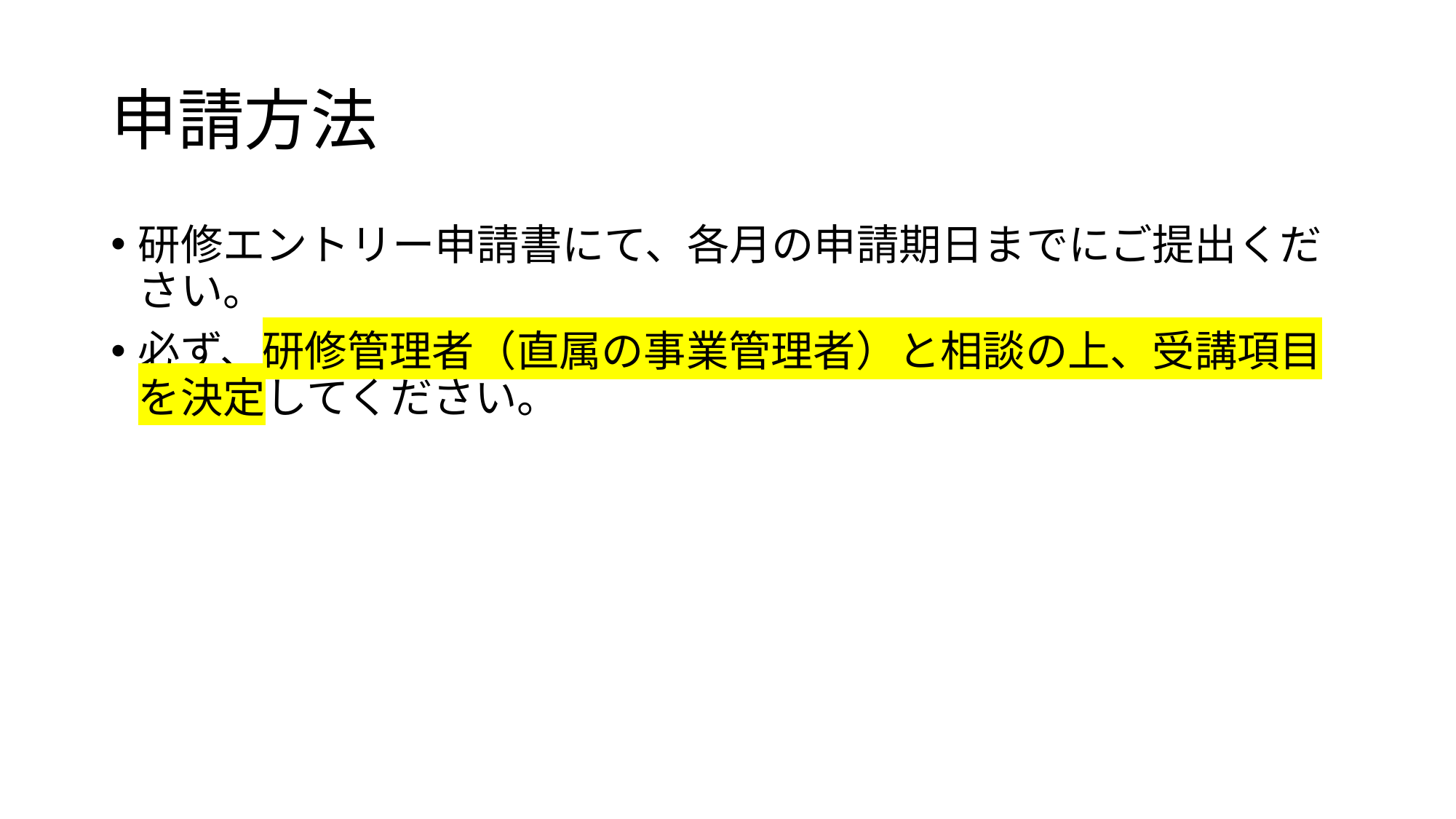

# 申請方法
研修エントリー申請書にて、各月の申請期日までにご提出ください。
必ず、研修管理者（直属の事業管理者）と相談の上、受講項目を決定してください。